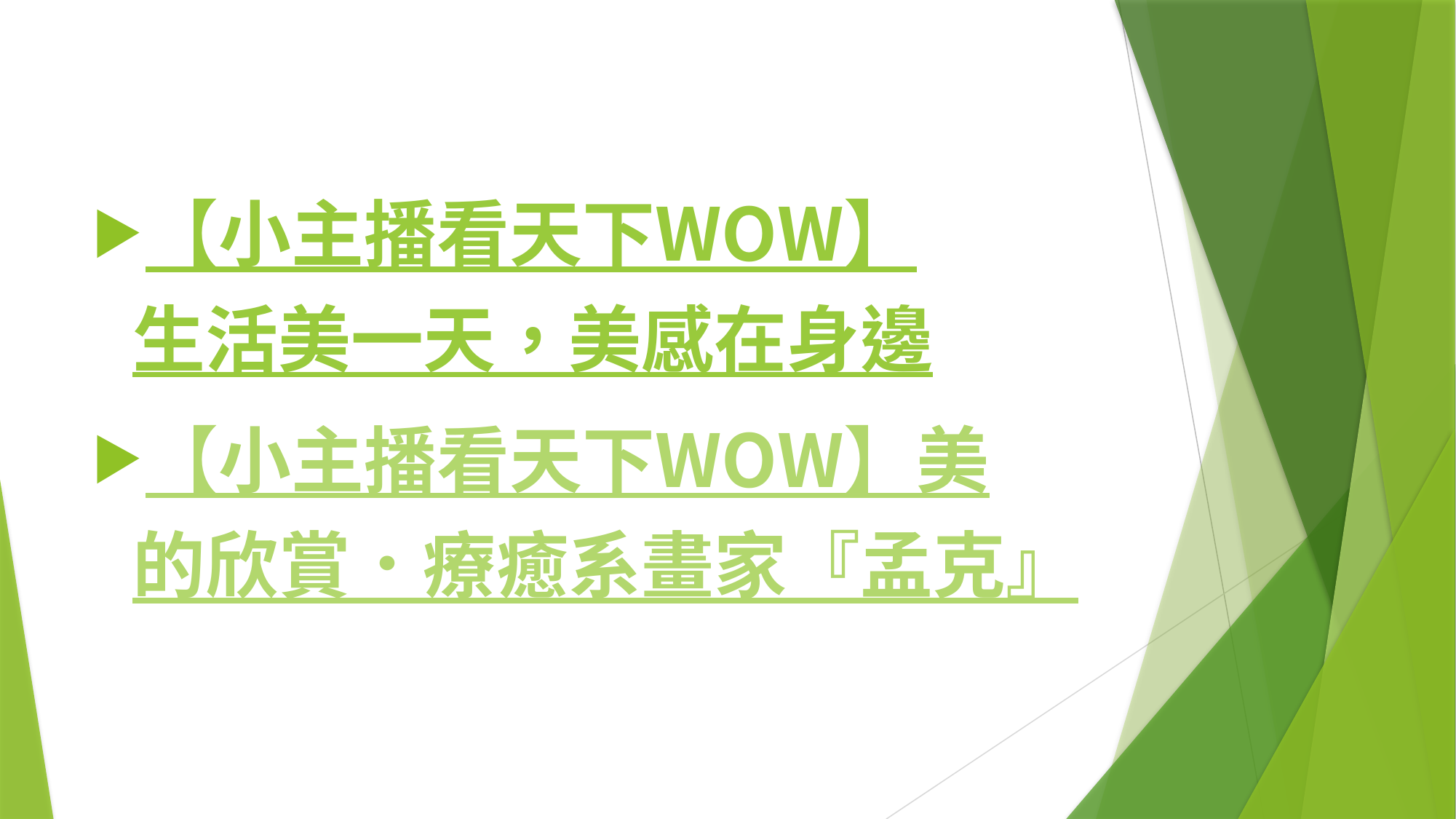

#
【小主播看天下WOW】生活美一天，美感在身邊
【小主播看天下WOW】美的欣賞．療癒系畫家『孟克』